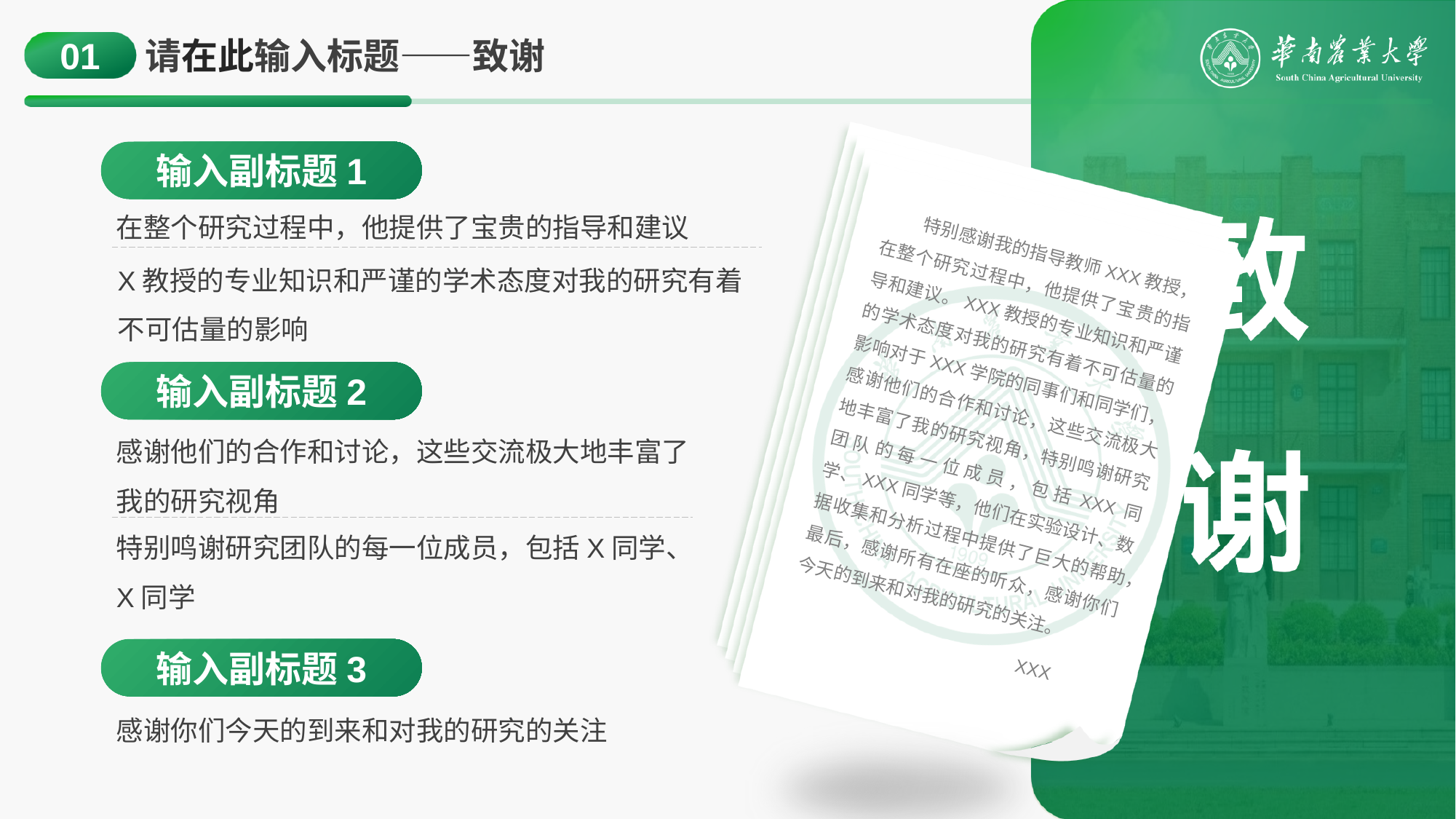

01
请在此输入标题——致谢
输入副标题1
在整个研究过程中，他提供了宝贵的指导和建议
        特别感谢我的指导教师XXX教授，在整个研究过程中，他提供了宝贵的指导和建议。XXX教授的专业知识和严谨的学术态度对我的研究有着不可估量的影响对于XXX学院的同事们和同学们，感谢他们的合作和讨论，这些交流极大地丰富了我的研究视角，特别鸣谢研究团队的每一位成员，包括XXX同学、XXX同学等，他们在实验设计、数据收集和分析过程中提供了巨大的帮助，最后，感谢所有在座的听众，感谢你们今天的到来和对我的研究的关注。
X教授的专业知识和严谨的学术态度对我的研究有着不可估量的影响
输入副标题2
感谢他们的合作和讨论，这些交流极大地丰富了我的研究视角
特别鸣谢研究团队的每一位成员，包括X同学、X同学
输入副标题3
XXX
感谢你们今天的到来和对我的研究的关注